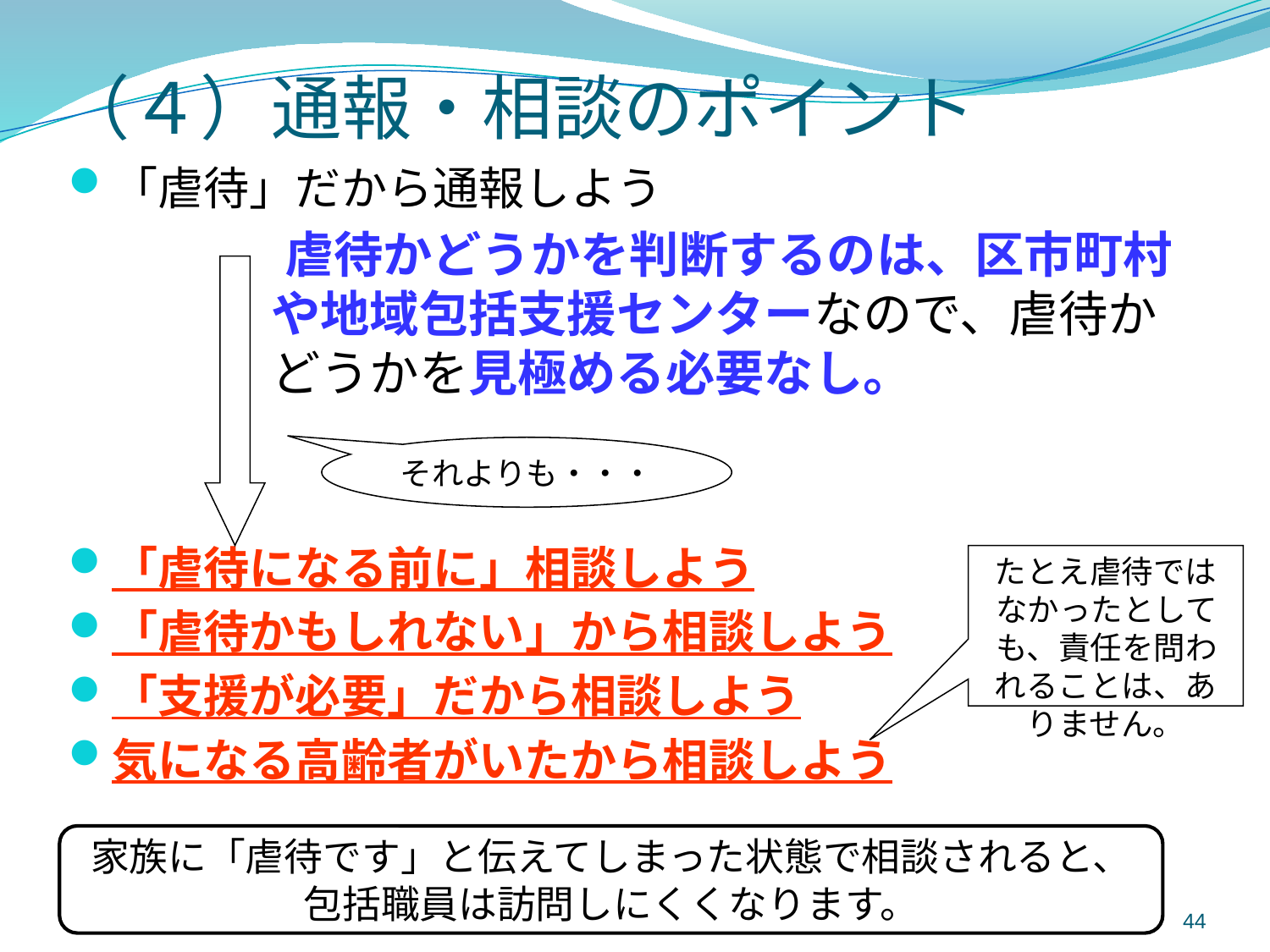

# （４）通報・相談のポイント
「虐待」だから通報しよう
　虐待かどうかを判断するのは、区市町村や地域包括支援センターなので、虐待かどうかを見極める必要なし。

「虐待になる前に」相談しよう
「虐待かもしれない」から相談しよう
「支援が必要」だから相談しよう
気になる高齢者がいたから相談しよう

それよりも・・・
たとえ虐待ではなかったとしても、責任を問われることは、ありません。
家族に「虐待です」と伝えてしまった状態で相談されると、
包括職員は訪問しにくくなります。
44